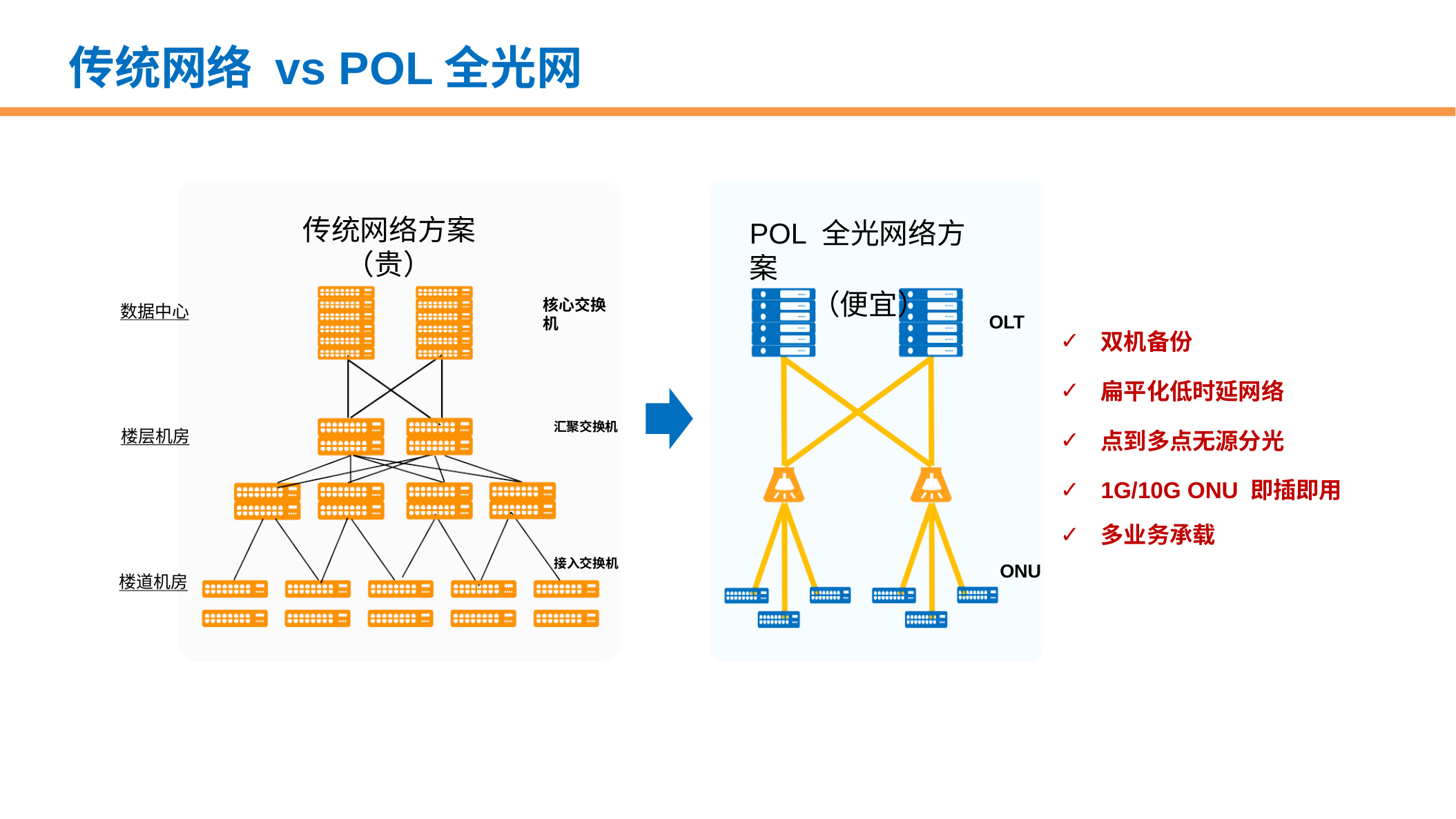

# 传统网络 vs POL全光网

传统网络方案（贵）
POL 全光网络方案
（便宜）
核心交换机
数据中心
双机备份
扁平化低时延网络
点到多点无源分光
1G/10G ONU 即插即用
多业务承载
OLT

汇聚交换机
楼层机房
接入交换机
ONU
楼道机房